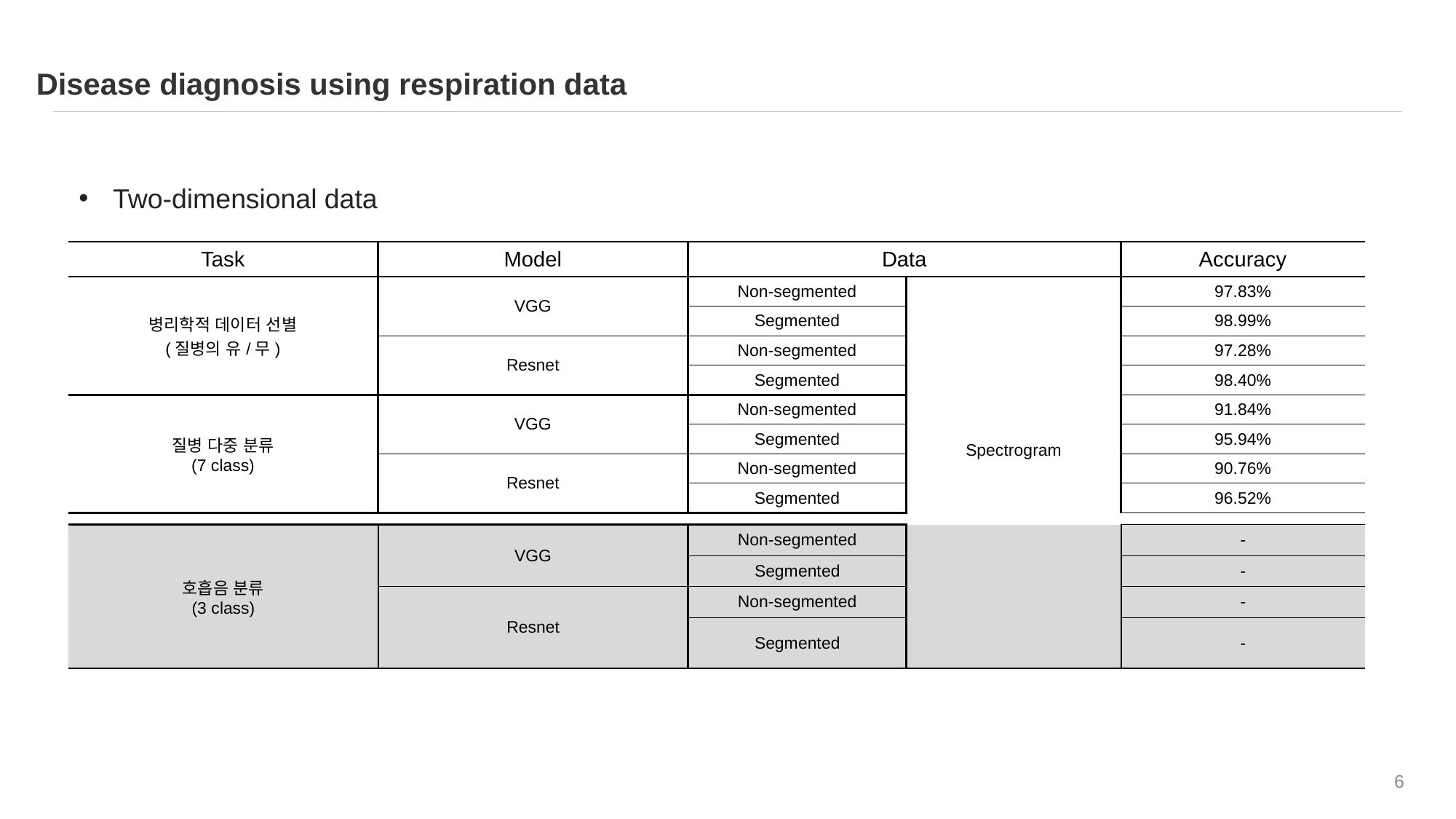

Disease diagnosis using respiration data
Two-dimensional data
| Task | Model | Data | 데이터 형태 | Accuracy |
| --- | --- | --- | --- | --- |
| 병리학적 데이터 선별 (질병의 유/무) | VGG | Non-segmented | Spectrogram | 97.83% |
|  |  | Segmented | Spectrogram | 98.99% |
|  | Resnet | Non-segmented | Spectrogram | 97.28% |
|  |  | Segmented | Spectrogram | 98.40% |
| 질병 다중 분류 (7 class) | VGG | Non-segmented | Spectrogram | 91.84% |
|  |  | Segmented | Spectrogram | 95.94% |
|  | Resnet | Non-segmented | Spectrogram | 90.76% |
|  |  | Segmented | Spectrogram | 96.52% |
| 호흡음 분류 (3 class) | VGG | Non-segmented |  | - |
| --- | --- | --- | --- | --- |
|  |  | Segmented | Spectrogram | - |
|  | Resnet | Non-segmented | Spectrogram | - |
|  |  | Segmented | Spectrogram | - |
6